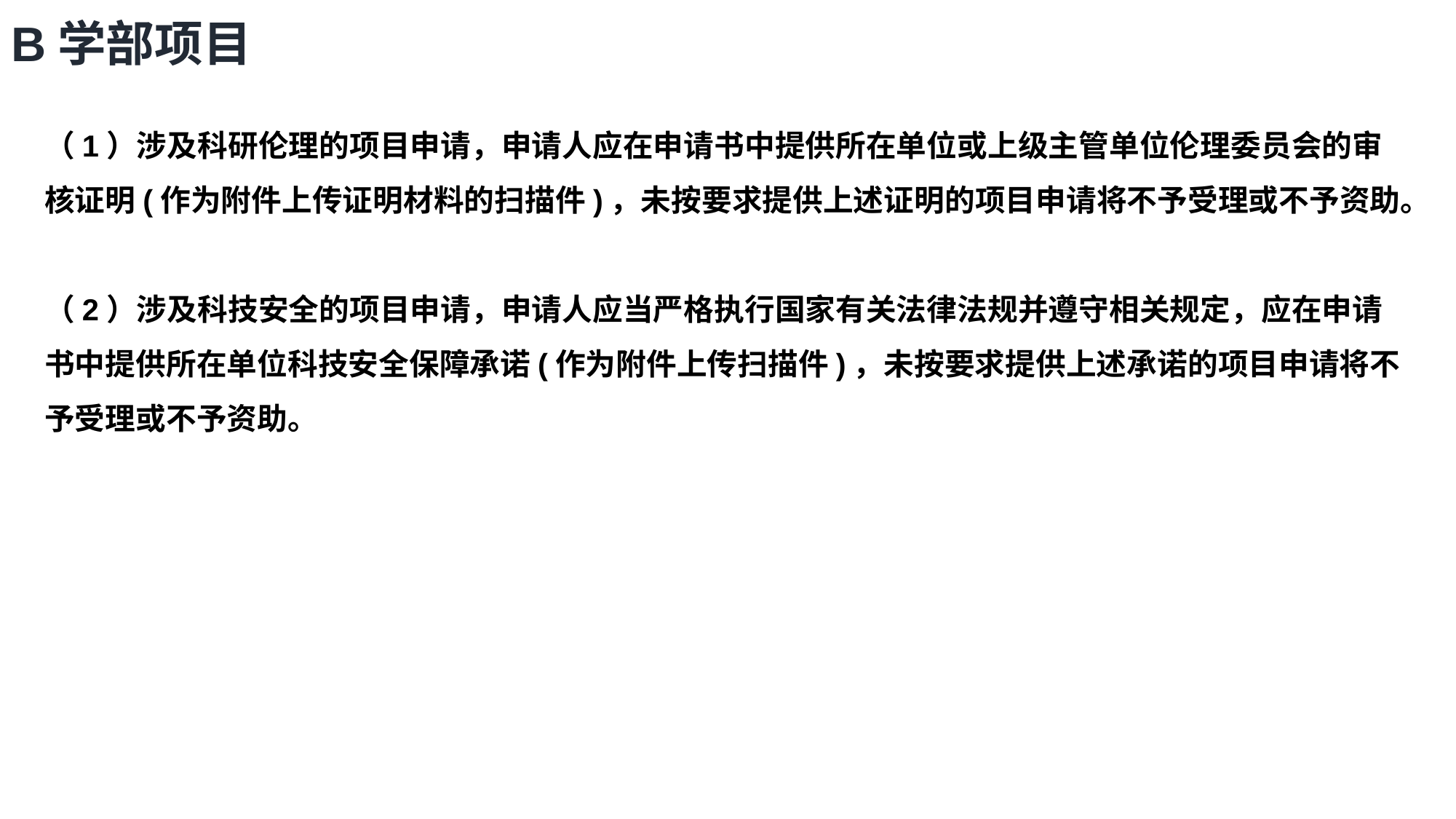

# B学部项目
（1）涉及科研伦理的项目申请，申请人应在申请书中提供所在单位或上级主管单位伦理委员会的审核证明(作为附件上传证明材料的扫描件)，未按要求提供上述证明的项目申请将不予受理或不予资助。

（2）涉及科技安全的项目申请，申请人应当严格执行国家有关法律法规并遵守相关规定，应在申请书中提供所在单位科技安全保障承诺(作为附件上传扫描件)，未按要求提供上述承诺的项目申请将不予受理或不予资助。